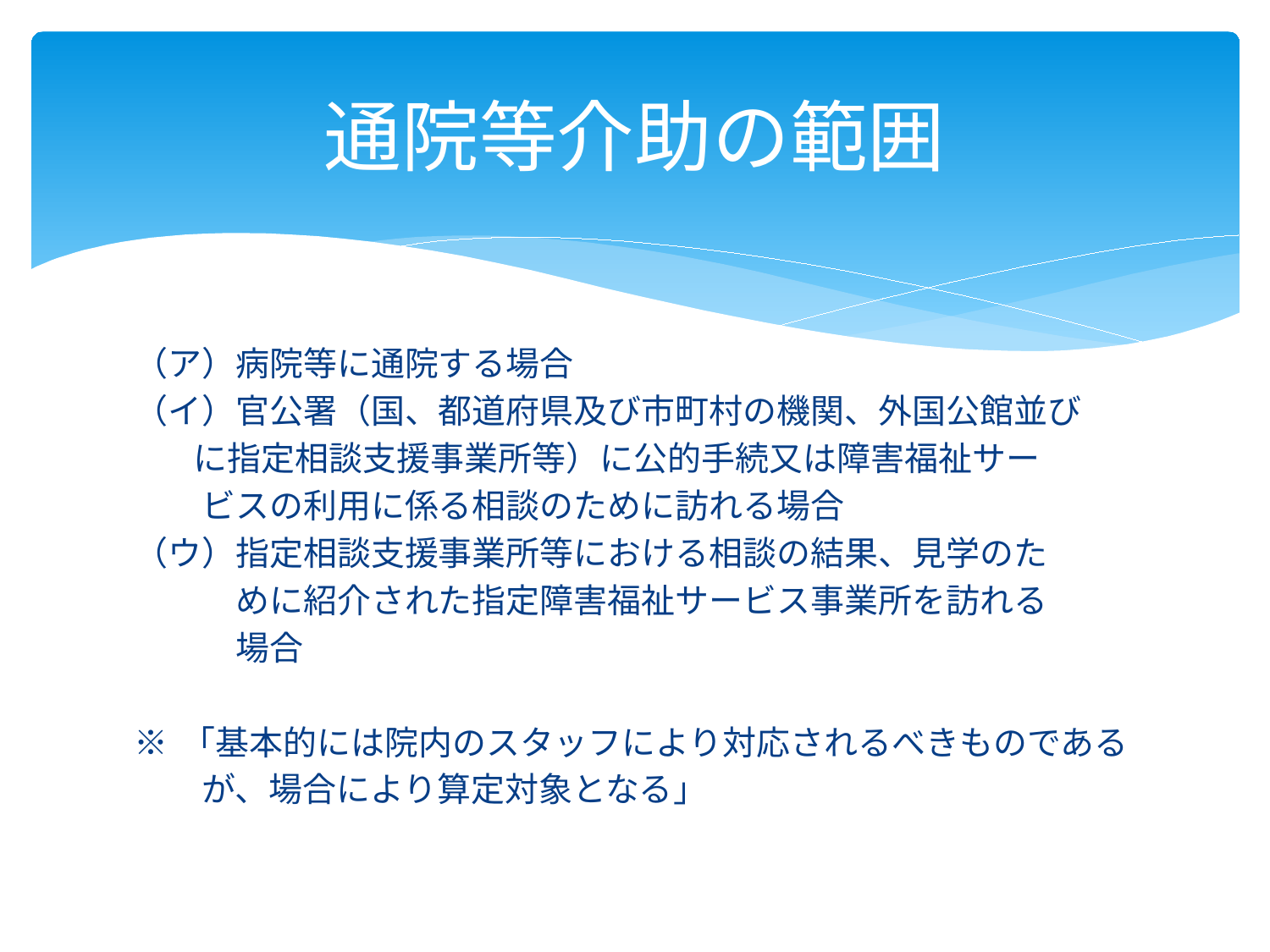

# 通院等介助の範囲
（ア）病院等に通院する場合
（イ）官公署（国、都道府県及び市町村の機関、外国公館並び
       に指定相談支援事業所等）に公的手続又は障害福祉サー
　　ビスの利用に係る相談のために訪れる場合
（ウ）指定相談支援事業所等における相談の結果、見学のた
　　　めに紹介された指定障害福祉サービス事業所を訪れる
　　　場合

※ 「基本的には院内のスタッフにより対応されるべきものである
　　が、場合により算定対象となる」